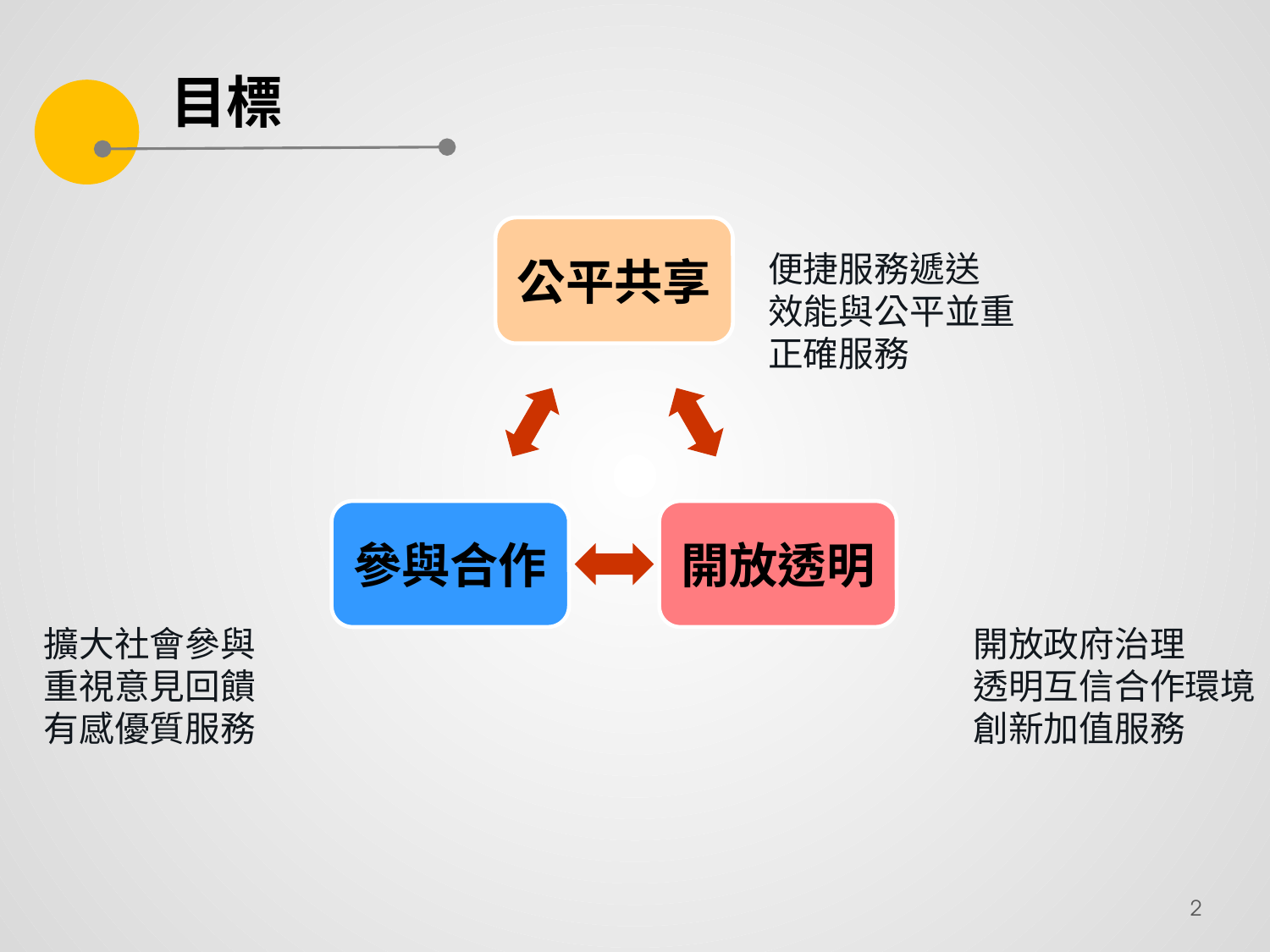

目標

公平共享
開放透明
參與合作
便捷服務遞送
效能與公平並重
正確服務
擴大社會參與
重視意見回饋
有感優質服務
開放政府治理
透明互信合作環境創新加值服務
2